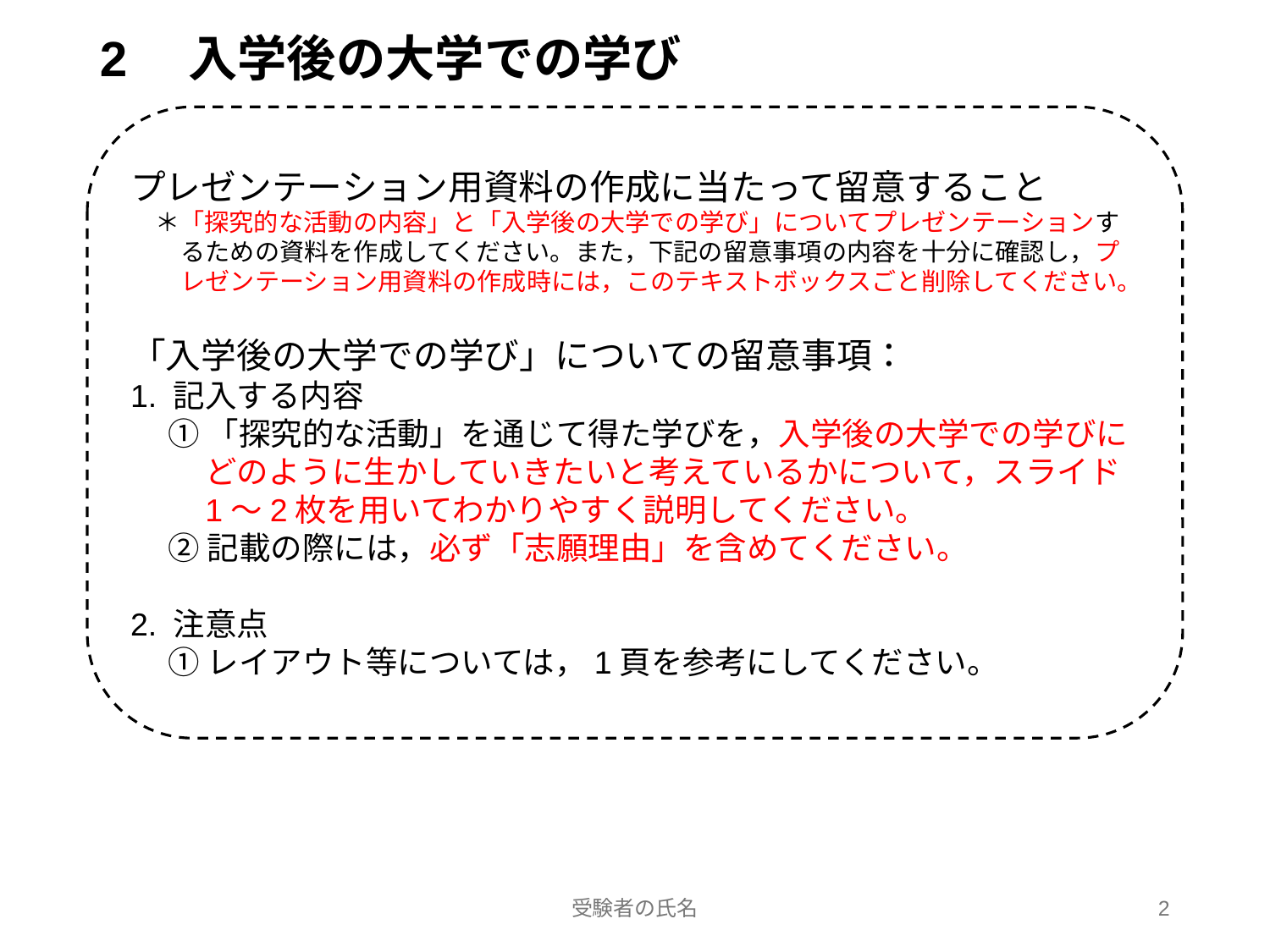

2　入学後の大学での学び
プレゼンテーション用資料の作成に当たって留意すること
＊「探究的な活動の内容」と「入学後の大学での学び」についてプレゼンテーションするための資料を作成してください。また，下記の留意事項の内容を十分に確認し，プレゼンテーション用資料の作成時には，このテキストボックスごと削除してください。

「入学後の大学での学び」についての留意事項：
1. 記入する内容
①「探究的な活動」を通じて得た学びを，入学後の大学での学びにどのように生かしていきたいと考えているかについて，スライド1〜2枚を用いてわかりやすく説明してください。
②記載の際には，必ず「志願理由」を含めてください。

2. 注意点
①レイアウト等については，1頁を参考にしてください。
受験者の氏名
2